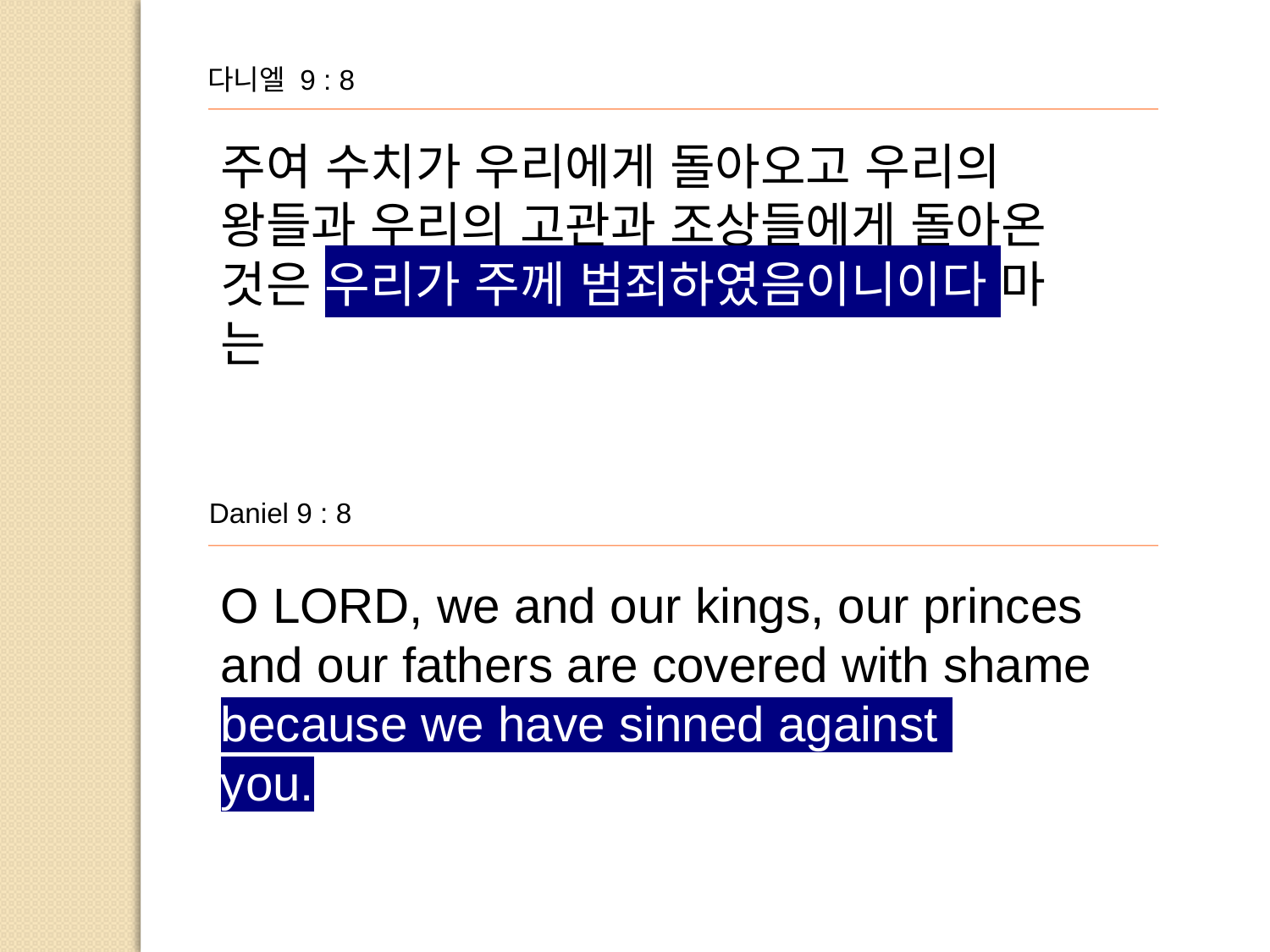

다니엘 9 : 8

주여 수치가 우리에게 돌아오고 우리의 왕들과 우리의 고관과 조상들에게 돌아온 것은 우리가 주께 범죄하였음이니이다 마
는
Daniel 9 : 8

O LORD, we and our kings, our princes and our fathers are covered with shame because we have sinned against
you.